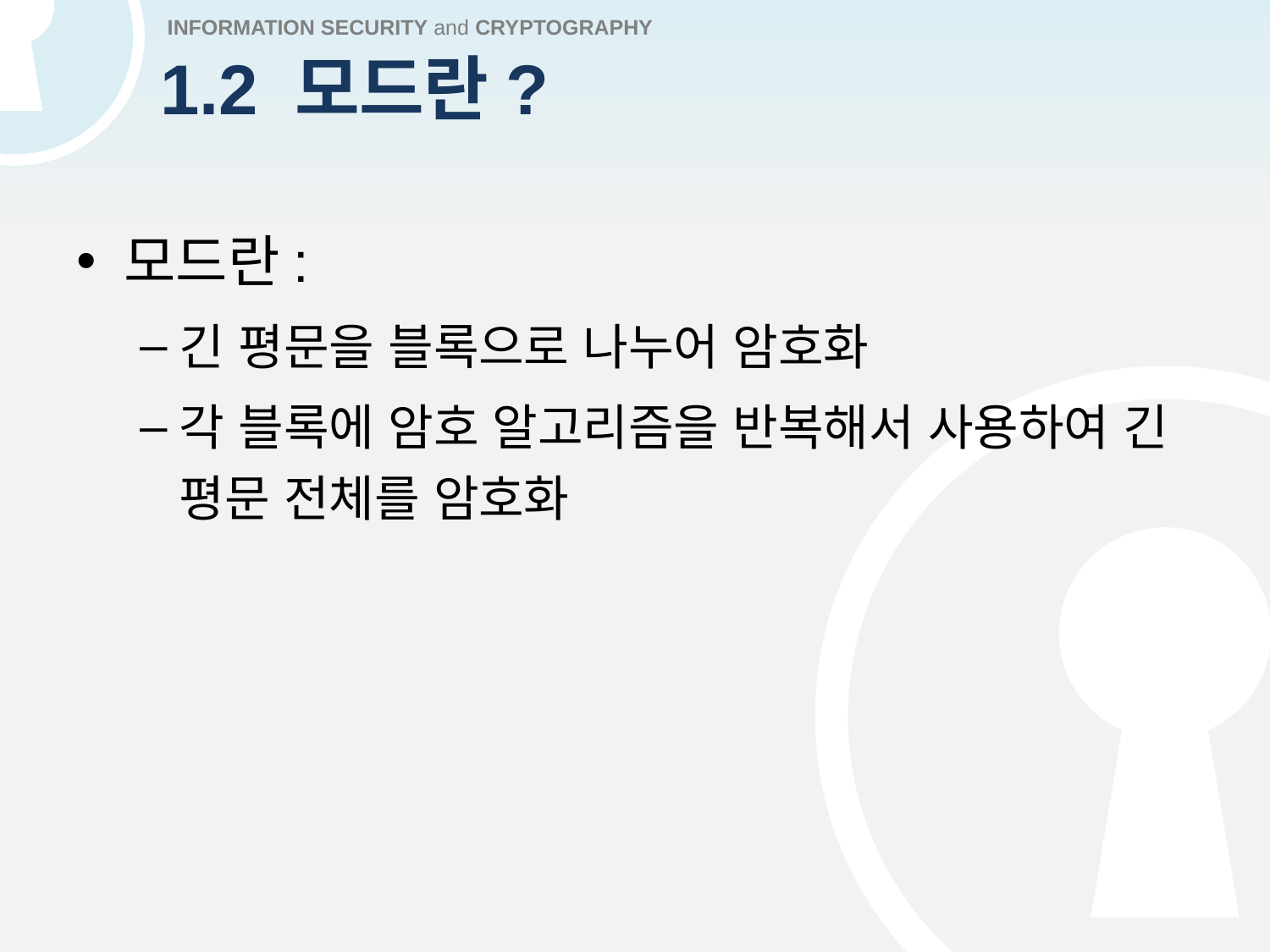

# 1.2 모드란?
모드란:
긴 평문을 블록으로 나누어 암호화
각 블록에 암호 알고리즘을 반복해서 사용하여 긴 평문 전체를 암호화